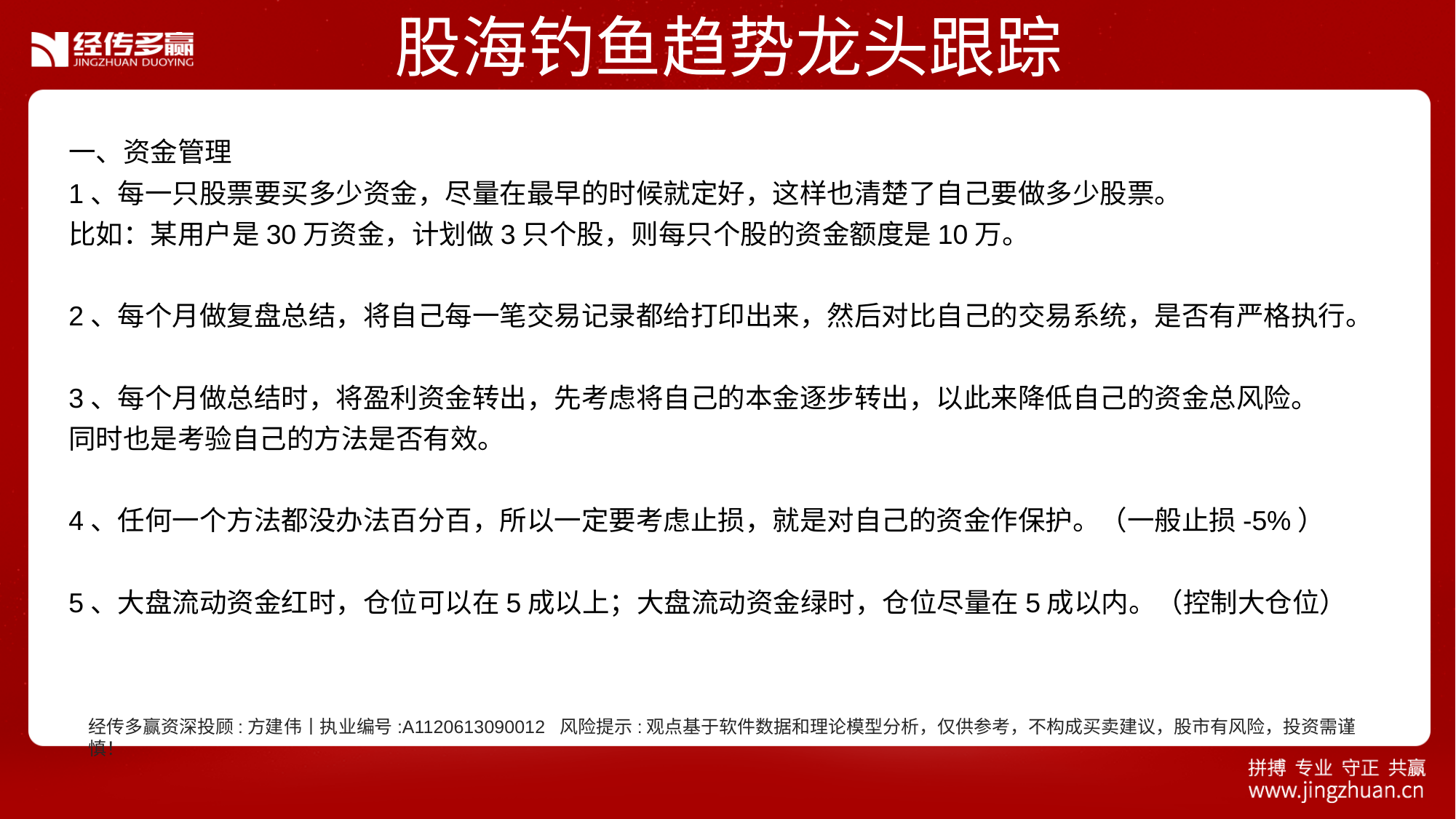

股海钓鱼趋势龙头跟踪
一、资金管理
1、每一只股票要买多少资金，尽量在最早的时候就定好，这样也清楚了自己要做多少股票。
比如：某用户是30万资金，计划做3只个股，则每只个股的资金额度是10万。

2、每个月做复盘总结，将自己每一笔交易记录都给打印出来，然后对比自己的交易系统，是否有严格执行。

3、每个月做总结时，将盈利资金转出，先考虑将自己的本金逐步转出，以此来降低自己的资金总风险。
同时也是考验自己的方法是否有效。

4、任何一个方法都没办法百分百，所以一定要考虑止损，就是对自己的资金作保护。（一般止损-5%）

5、大盘流动资金红时，仓位可以在5成以上；大盘流动资金绿时，仓位尽量在5成以内。（控制大仓位）